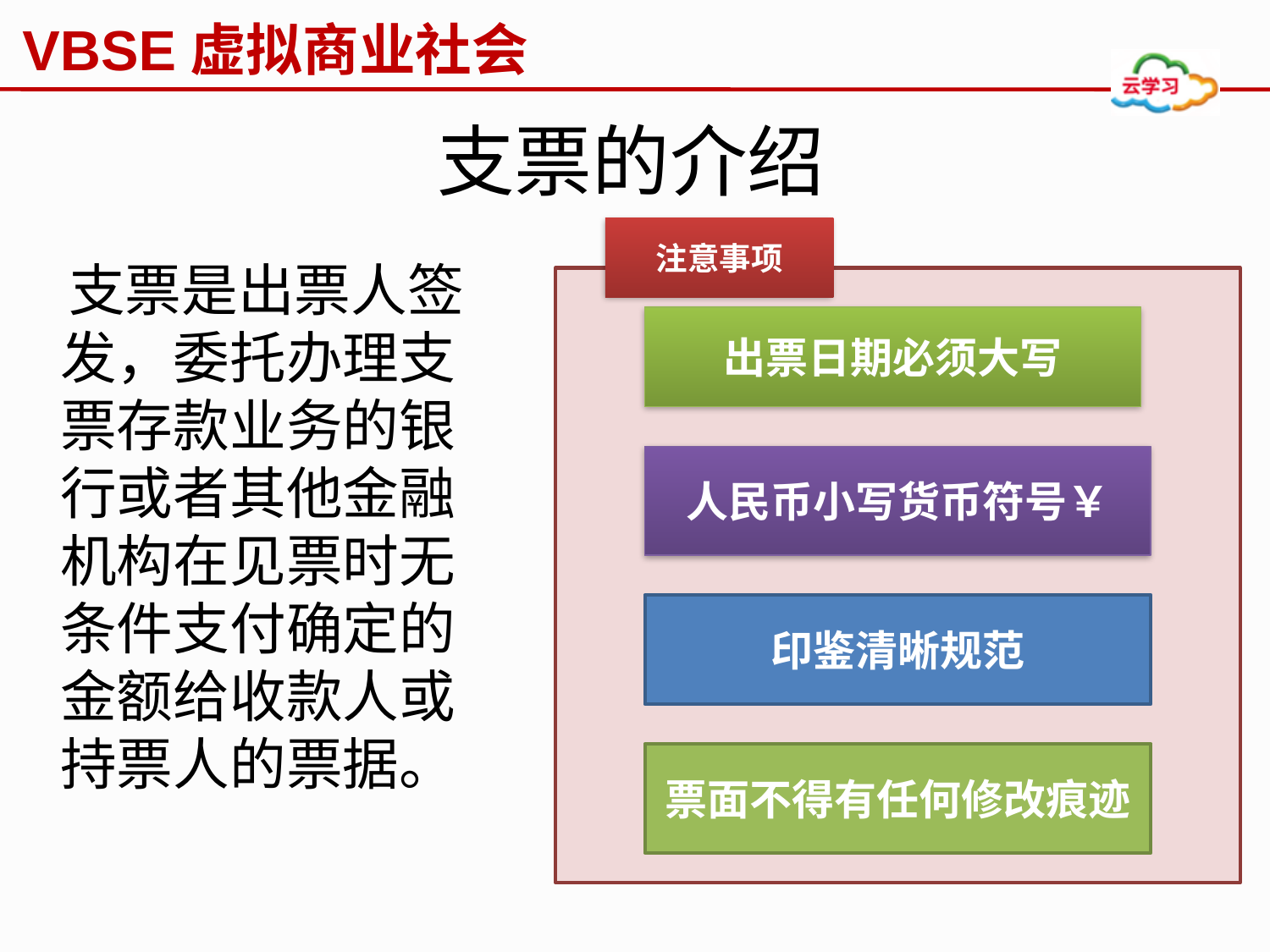

# 支票的介绍
注意事项
    支票是出票人签发，委托办理支票存款业务的银行或者其他金融机构在见票时无条件支付确定的金额给收款人或持票人的票据。

出票日期必须大写
人民币小写货币符号￥
印鉴清晰规范
票面不得有任何修改痕迹